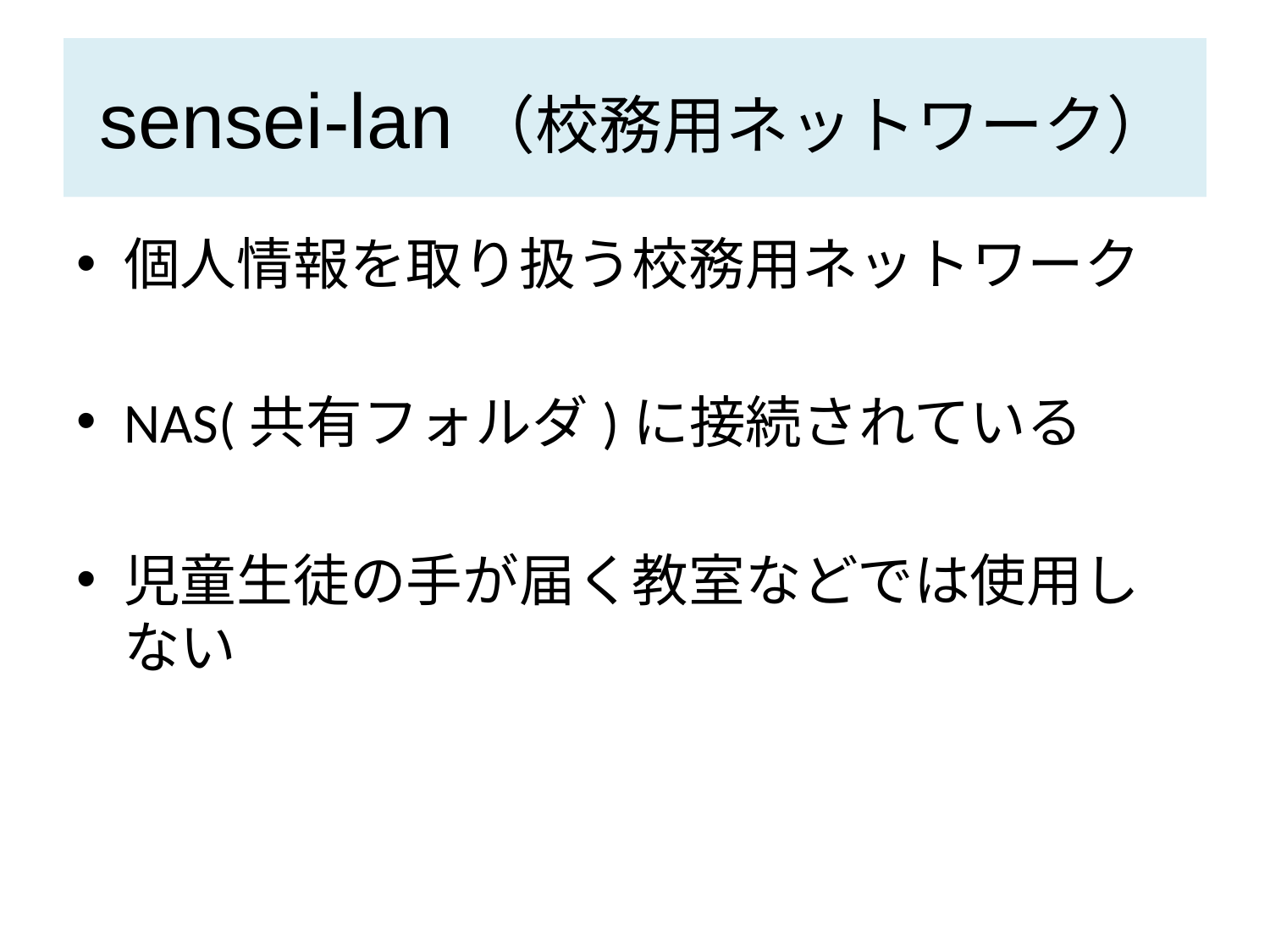

# sensei-lan（校務用ネットワーク）
個人情報を取り扱う校務用ネットワーク

NAS(共有フォルダ)に接続されている

児童生徒の手が届く教室などでは使用しない